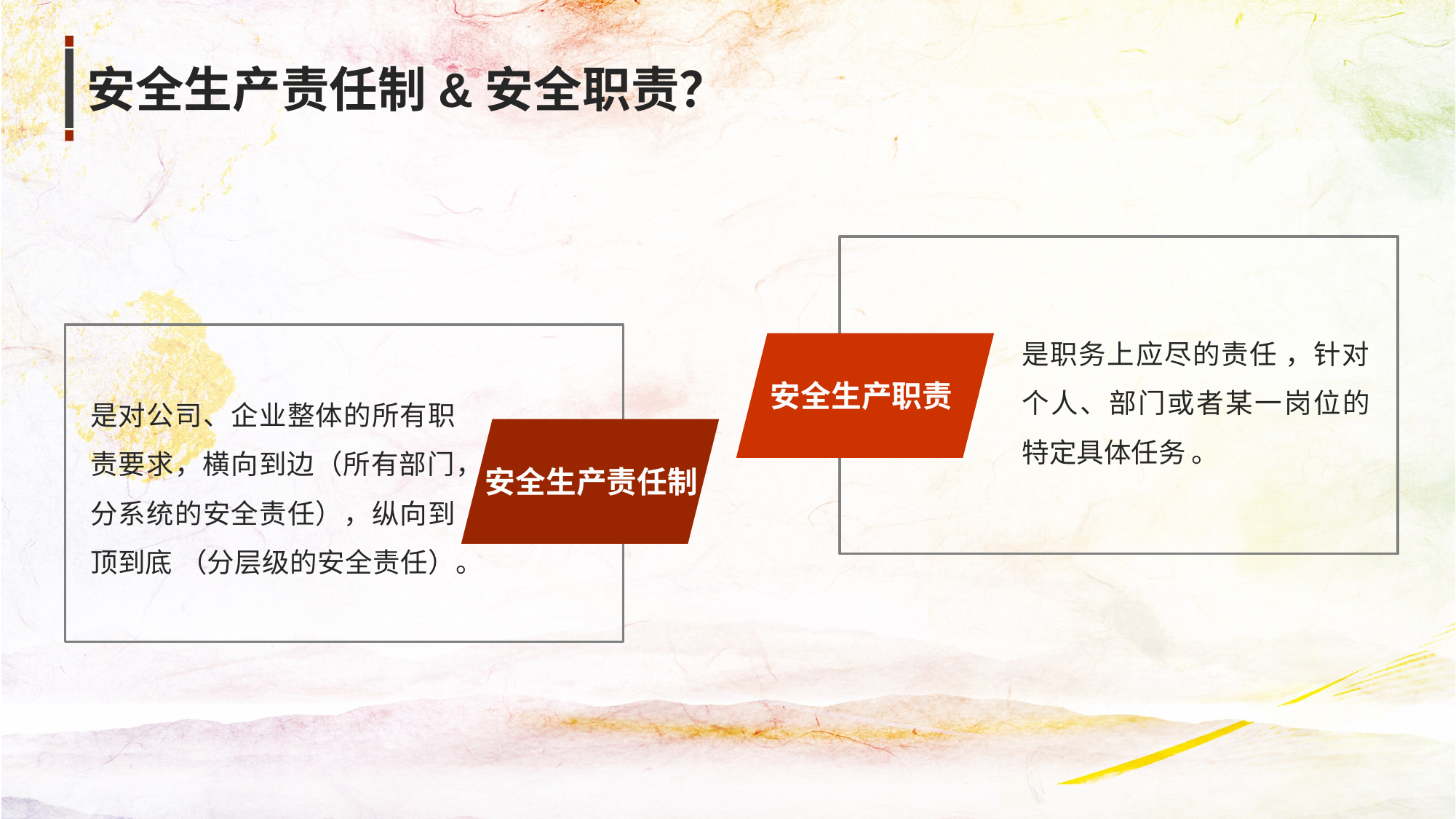

安全生产责任制&安全职责？

是职务上应尽的责任 ，针对个人、部门或者某一岗位的特定具体任务 。

安全生产职责
是对公司、企业整体的所有职责要求，横向到边（所有部门，分系统的安全责任），纵向到顶到底 （分层级的安全责任）。

安全生产责任制